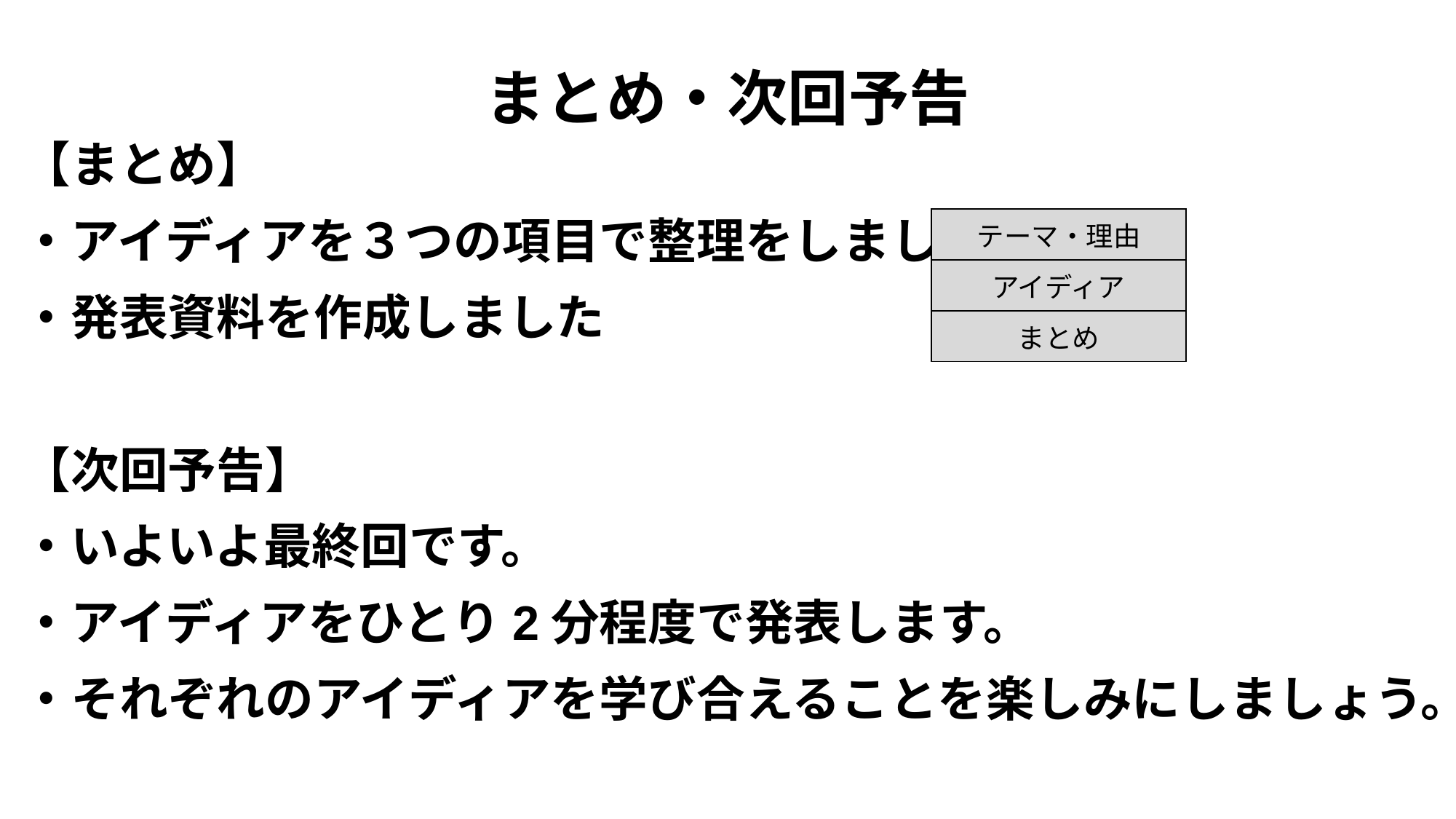

# まとめ・次回予告

【まとめ】
・アイディアを３つの項目で整理をしました
・発表資料を作成しました

【次回予告】
・いよいよ最終回です。
・アイディアをひとり2分程度で発表します。
・それぞれのアイディアを学び合えることを楽しみにしましょう。
| テーマ・理由 |
| --- |
| アイディア |
| まとめ |